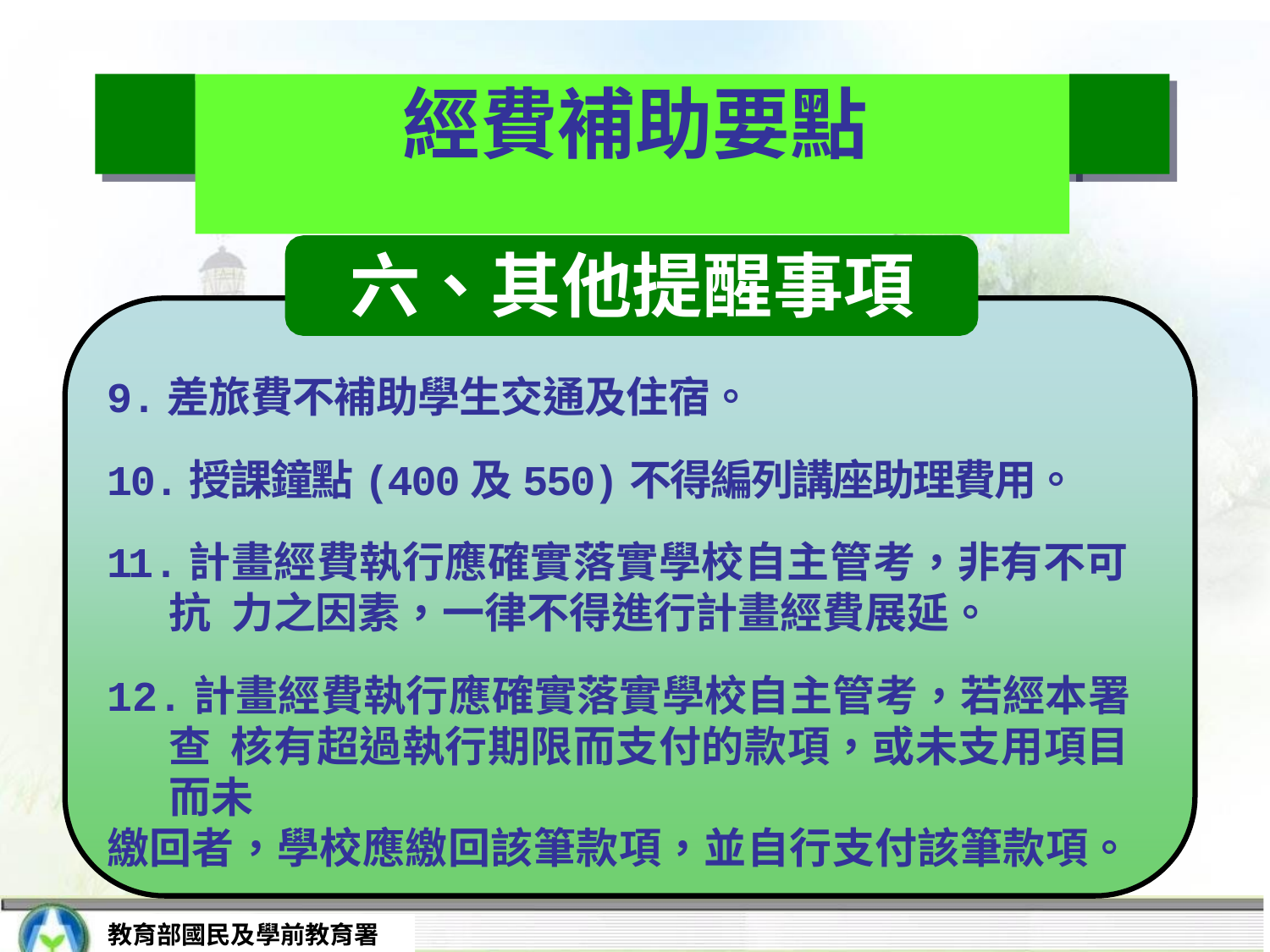

# 經費補助要點

六、其他提醒事項

9.差旅費不補助學生交通及住宿。
10.授課鐘點(400及550)不得編列講座助理費用。
11.計畫經費執行應確實落實學校自主管考，非有不可抗  力之因素，一律不得進行計畫經費展延。
12.計畫經費執行應確實落實學校自主管考，若經本署查  核有超過執行期限而支付的款項，或未支用項目而未
繳回者，學校應繳回該筆款項，並自行支付該筆款項。
教育部國民及學前教育署